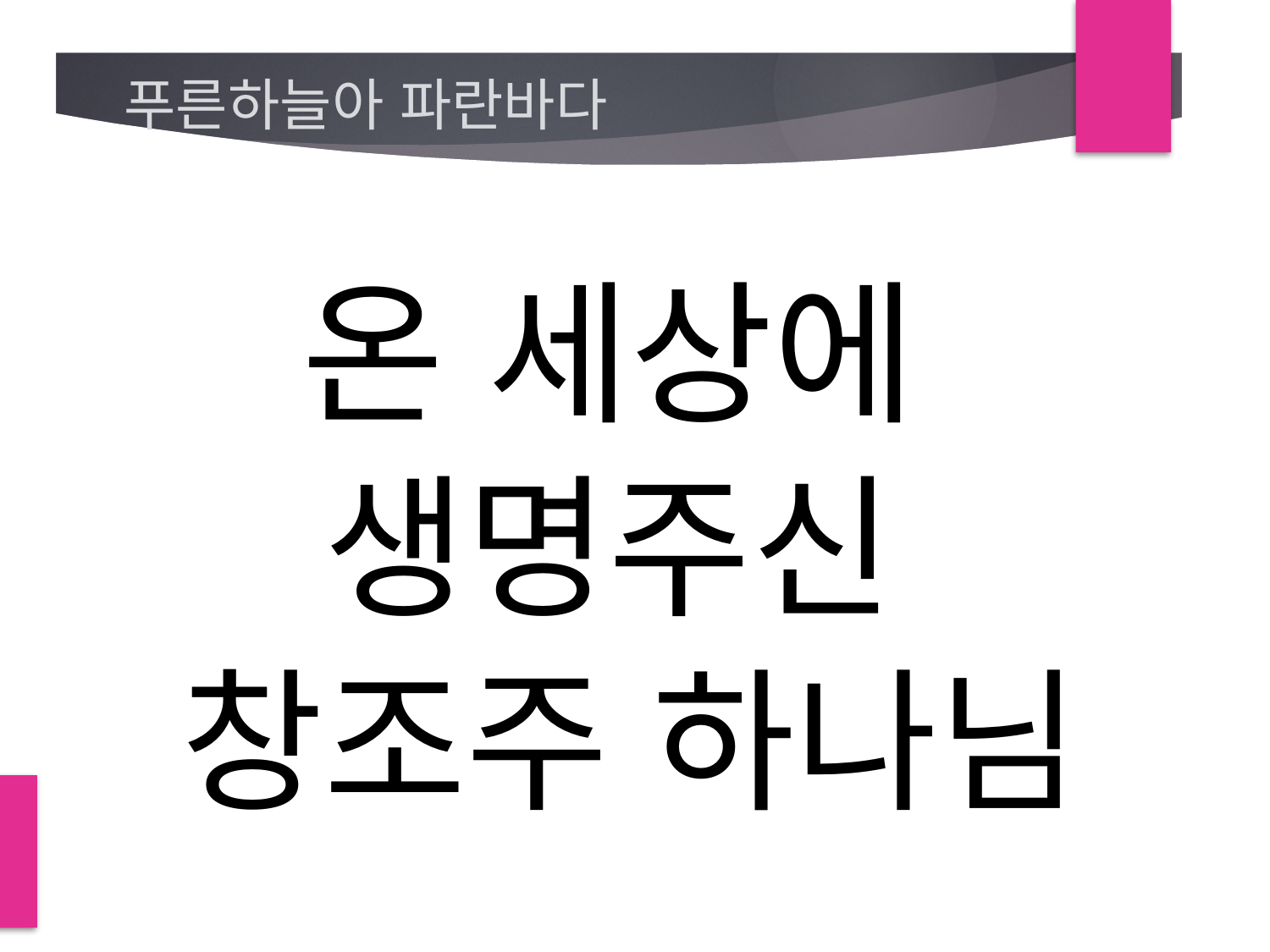

# 푸른하늘아 파란바다
온 세상에
생명주신
창조주 하나님